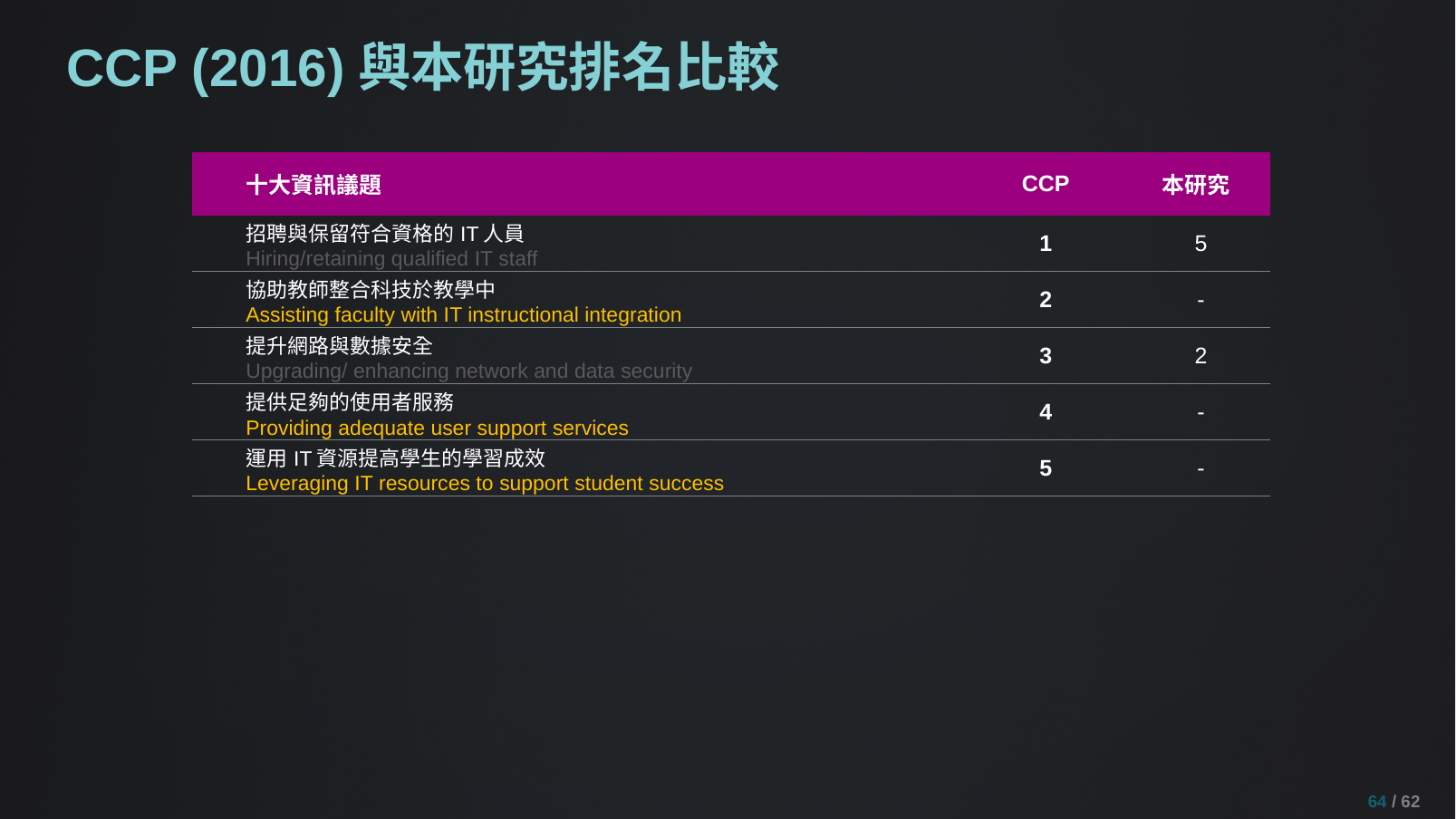

# CCP (2016)與本研究排名比較
| 十大資訊議題 | CCP | 本研究 |
| --- | --- | --- |
| 招聘與保留符合資格的IT人員 Hiring/retaining qualified IT staff | 1 | 5 |
| 協助教師整合科技於教學中 Assisting faculty with IT instructional integration | 2 | - |
| 提升網路與數據安全 Upgrading/ enhancing network and data security | 3 | 2 |
| 提供足夠的使用者服務 Providing adequate user support services | 4 | - |
| 運用IT資源提高學生的學習成效 Leveraging IT resources to support student success | 5 | - |